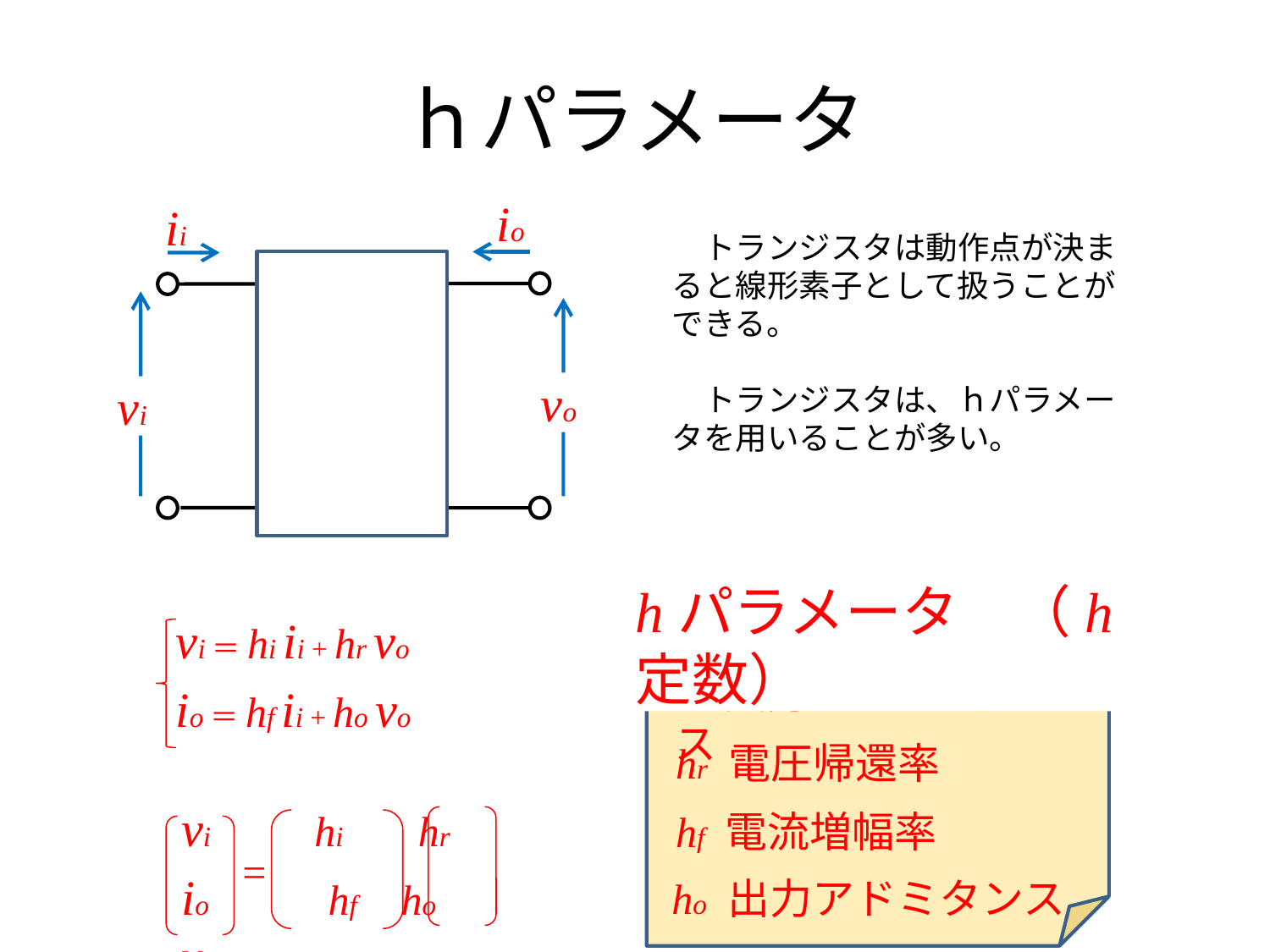

# ｈパラメータ
io
ii
　トランジスタは動作点が決まると線形素子として扱うことができる。

　トランジスタは、ｈパラメータを用いることが多い。

vo
vi

hパラメータ　（h定数）
vi＝hi ii + hr vo

hi  入力インピーダンス
io＝hf ii + ho vo
hr  電圧帰還率
vi   　  　hi 　hr 　 　 ii
hf  電流増幅率

=
io   　　　hf    ho       vo
ho  出力アドミタンス